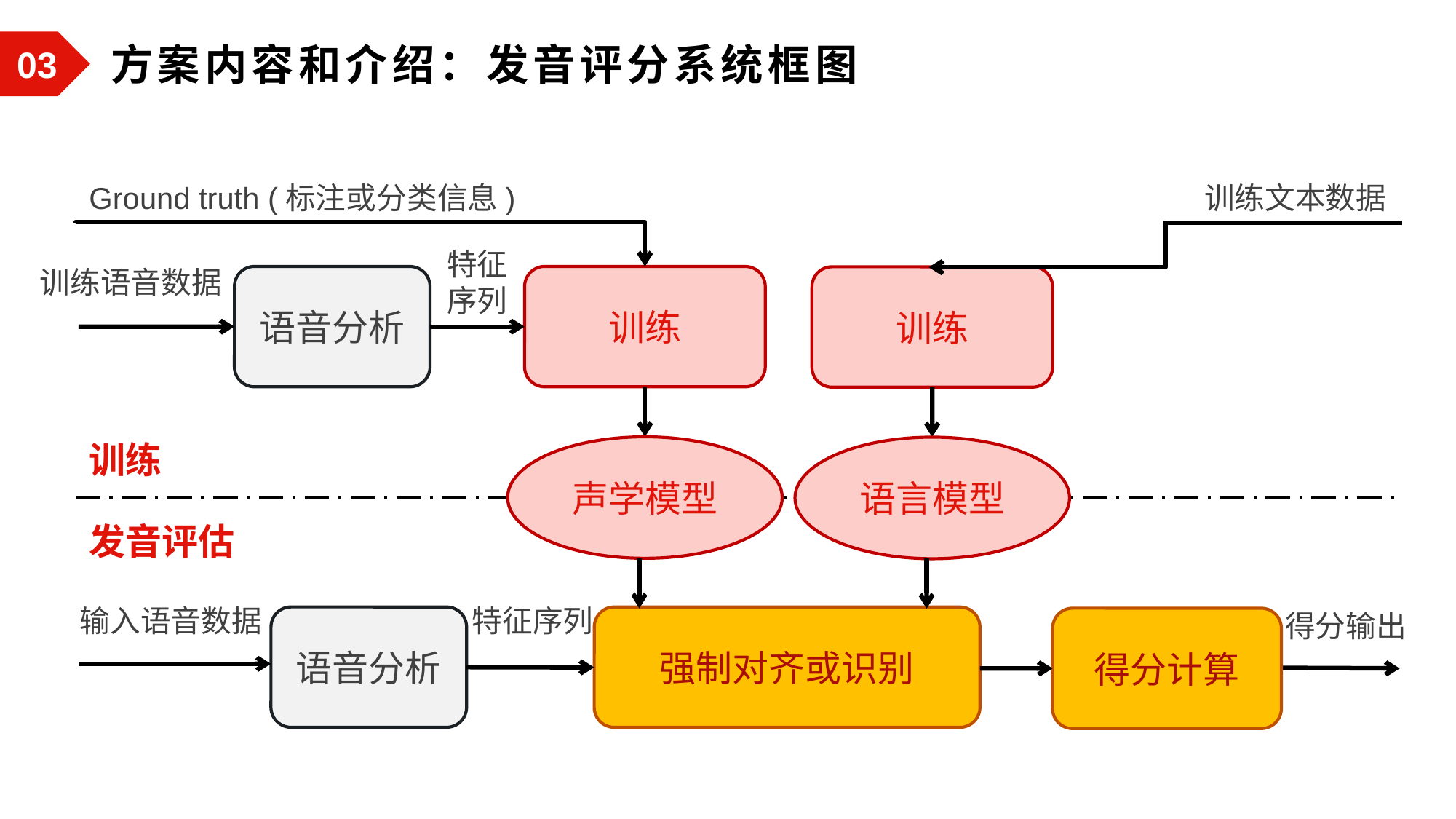

方案内容和介绍：发音评分系统框图
03
训练文本数据
Ground truth (标注或分类信息)
特征
序列
训练语音数据
语音分析
训练
训练
训练
声学模型
语言模型
发音评估
得分输出
输入语音数据
特征序列
语音分析
强制对齐或识别
得分计算